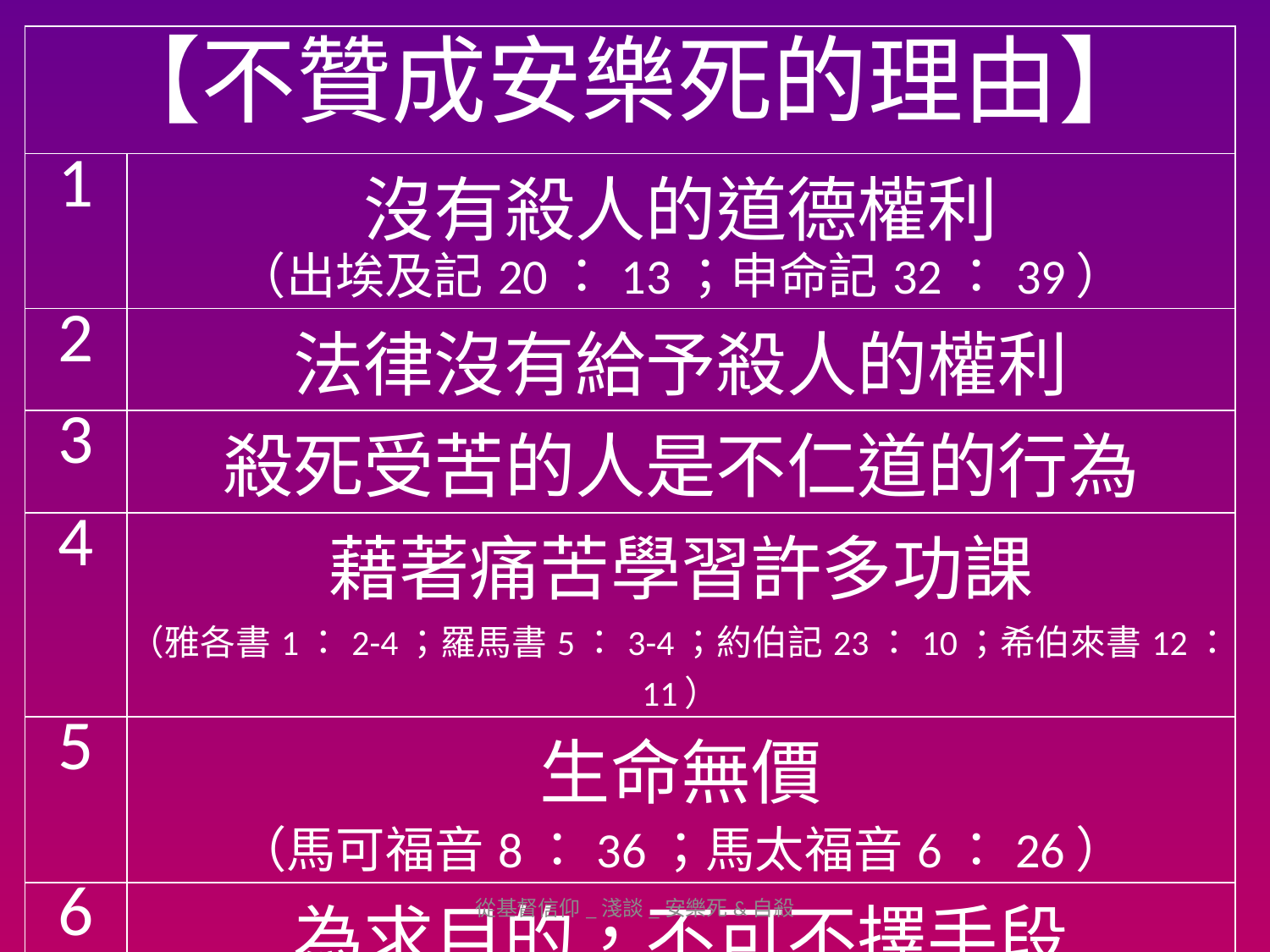

| 【不贊成安樂死的理由】 |  |
| --- | --- |
| 1 | 沒有殺人的道德權利 （出埃及記20：13；申命記32：39） |
| 2 | 法律沒有給予殺人的權利 |
| 3 | 殺死受苦的人是不仁道的行為 |
| 4 | 藉著痛苦學習許多功課 （雅各書1：2-4；羅馬書5：3-4；約伯記23：10；希伯來書12：11） |
| 5 | 生命無價 （馬可福音8：36；馬太福音6：26） |
| 6 | 為求目的，不可不擇手段 |
| 7 | 人豈是動物 |

從基督信仰_淺談_安樂死&自殺